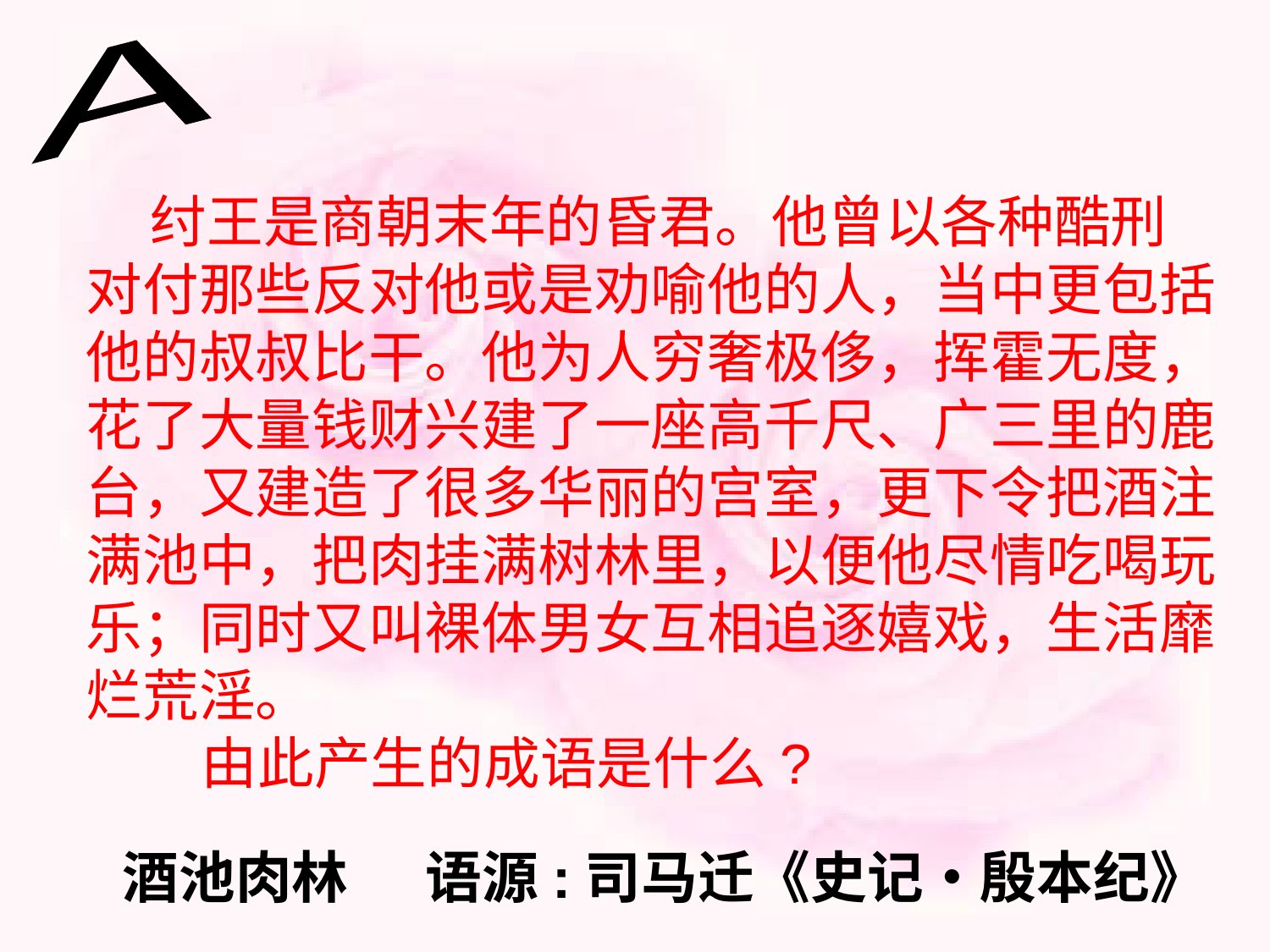

A
    纣王是商朝末年的昏君。他曾以各种酷刑
对付那些反对他或是劝喻他的人，当中更包括
他的叔叔比干。他为人穷奢极侈，挥霍无度，
花了大量钱财兴建了一座高千尺、广三里的鹿
台，又建造了很多华丽的宫室，更下令把酒注
满池中，把肉挂满树林里，以便他尽情吃喝玩
乐；同时又叫裸体男女互相追逐嬉戏，生活靡
烂荒淫。
        由此产生的成语是什么?

酒池肉林      语源:司马迁《史记‧殷本纪》